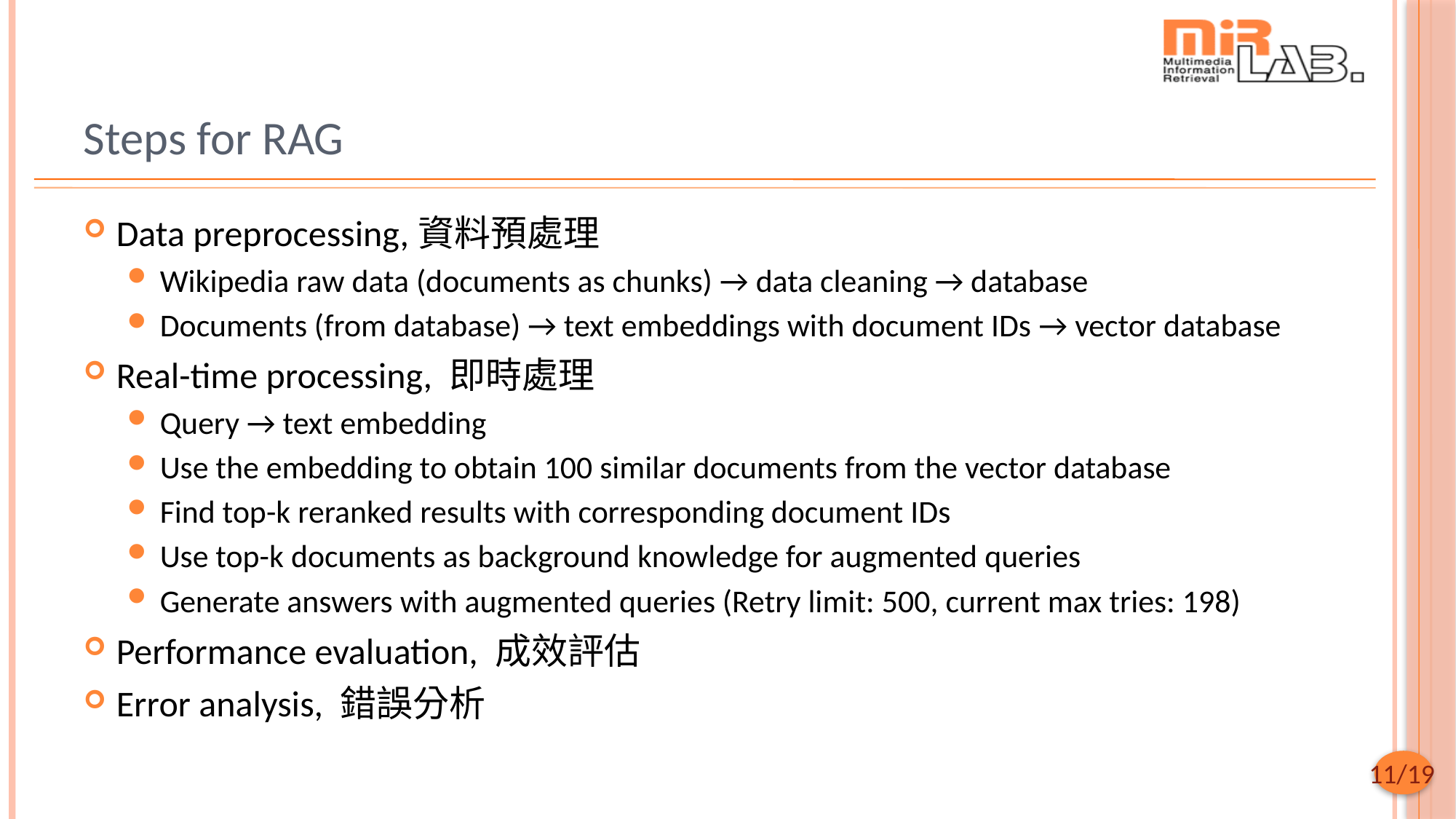

# Steps for RAG
Data preprocessing,資料預處理
Wikipedia raw data (documents as chunks) → data cleaning → database
Documents (from database) → text embeddings with document IDs → vector database
Real-time processing, 即時處理
Query → text embedding
Use the embedding to obtain 100 similar documents from the vector database
Find top-k reranked results with corresponding document IDs
Use top-k documents as background knowledge for augmented queries
Generate answers with augmented queries (Retry limit: 500, current max tries: 198)
Performance evaluation, 成效評估
Error analysis, 錯誤分析